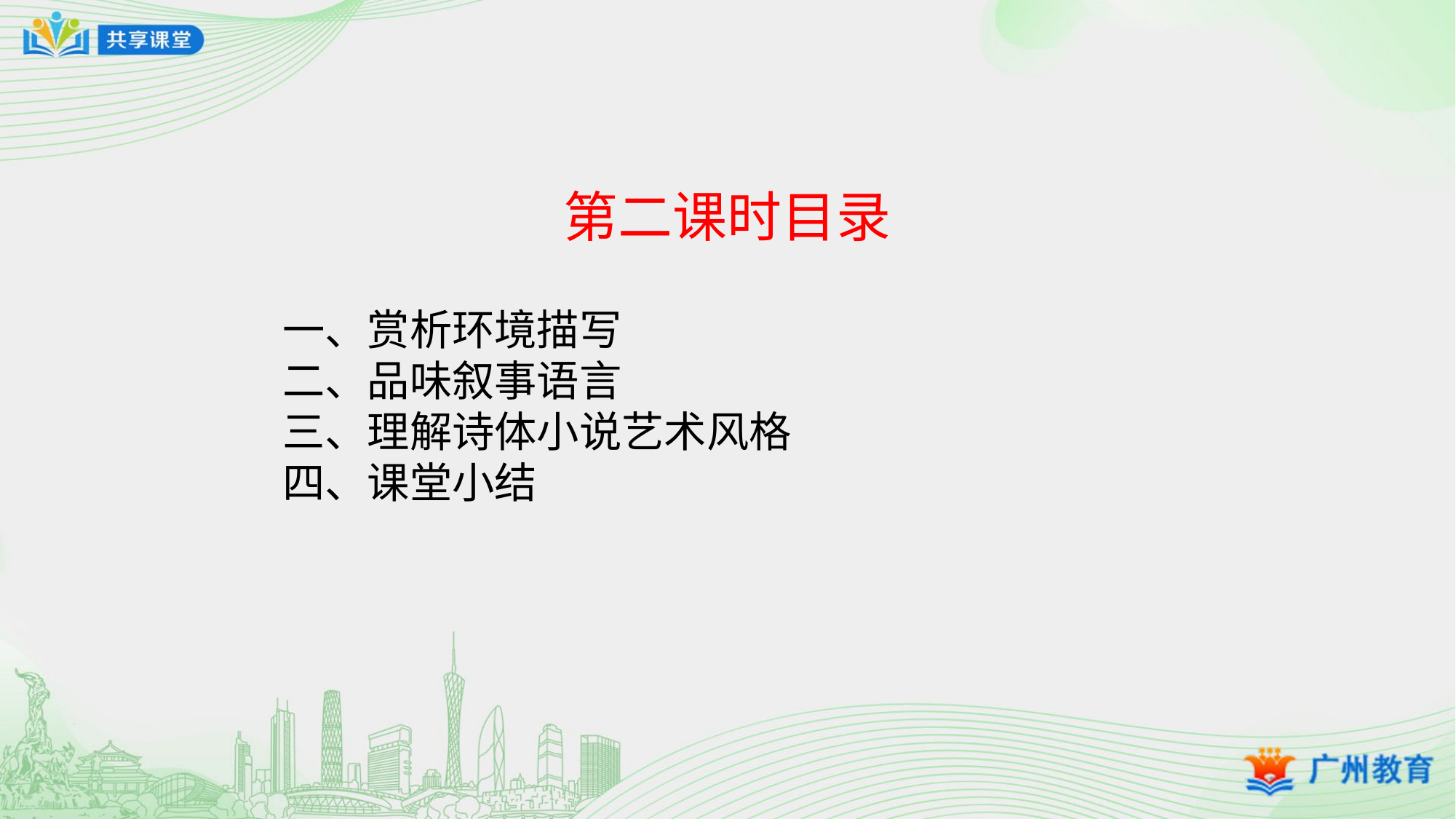

第二课时目录
一、赏析环境描写
二、品味叙事语言
三、理解诗体小说艺术风格
四、课堂小结